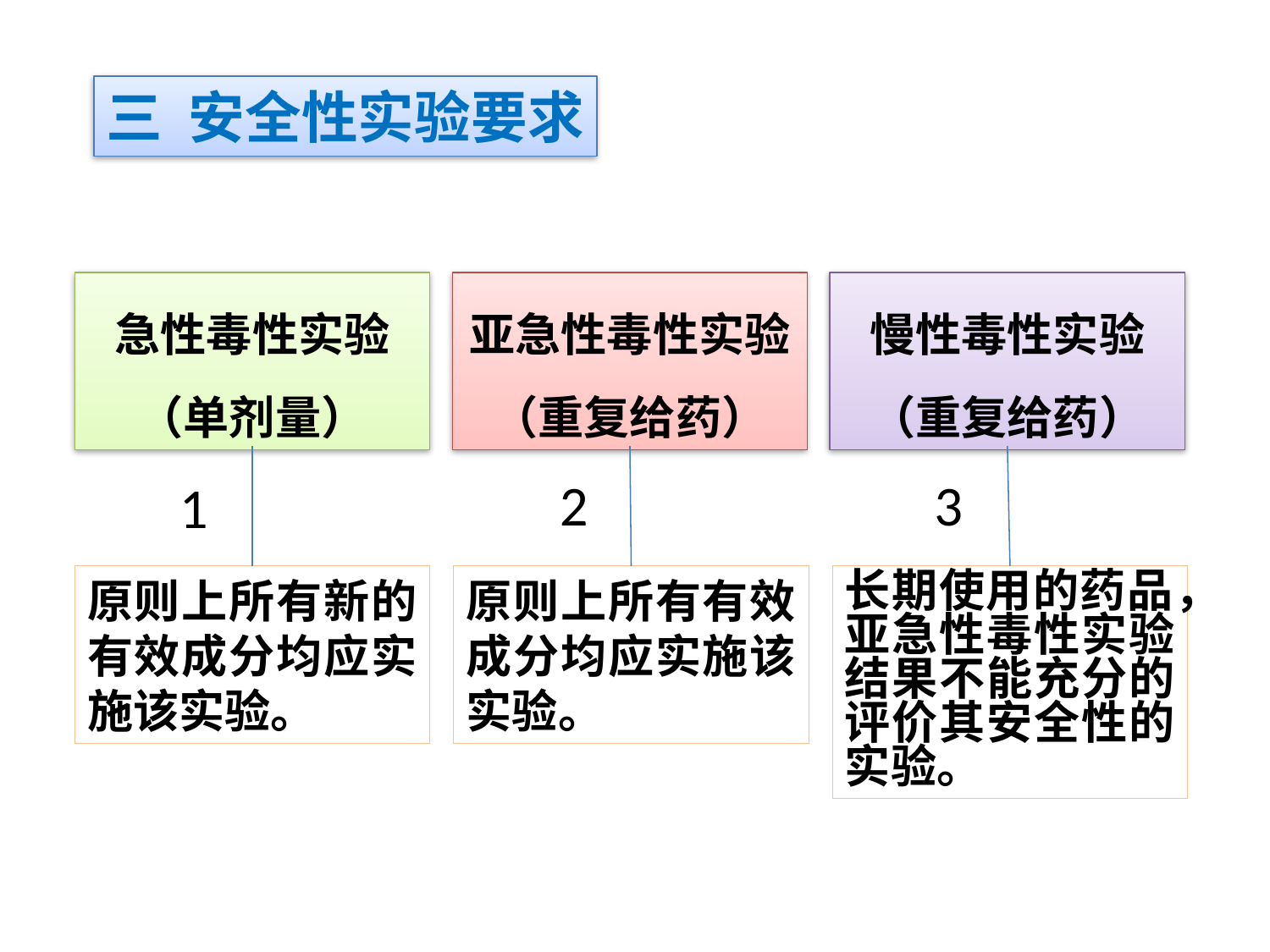

三  安全性实验要求
急性毒性实验
（单剂量）
亚急性毒性实验
（重复给药）
慢性毒性实验
（重复给药）
原则上所有新的有效成分均应实施该实验。
原则上所有有效成分均应实施该实验。
长期使用的药品，亚急性毒性实验结果不能充分的评价其安全性的实验。
3
2
1